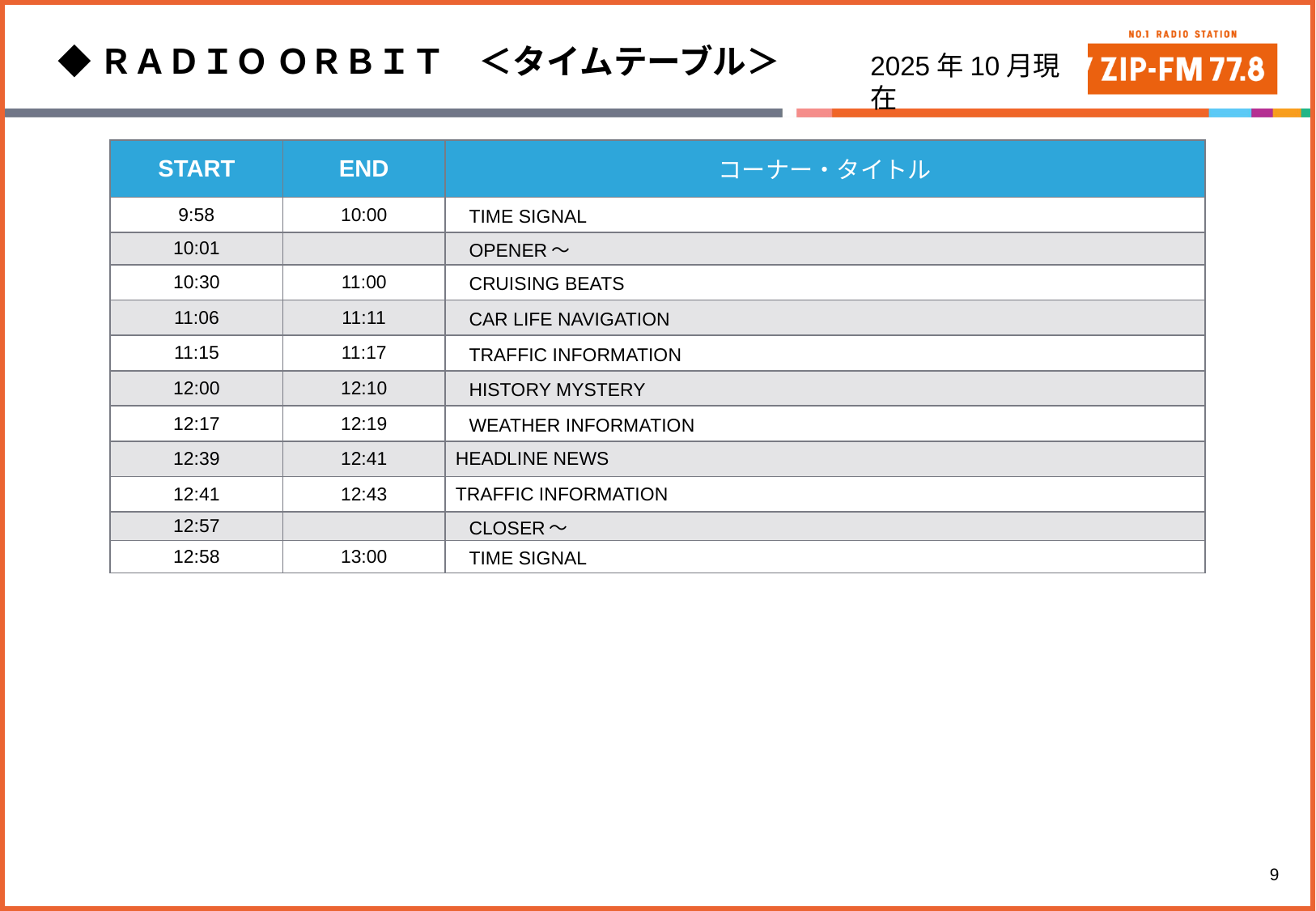

◆ＲＡＤＩＯ ＯＲＢＩＴ　＜タイムテーブル＞
2025年10月現在
| START | END | コーナー・タイトル |
| --- | --- | --- |
| 9:58 | 10:00 | TIME SIGNAL |
| 10:01 |  | OPENER〜 |
| 10:30 | 11:00 | CRUISING BEATS |
| 11:06 | 11:11 | CAR LIFE NAVIGATION |
| 11:15 | 11:17 | TRAFFIC INFORMATION |
| 12:00 | 12:10 | HISTORY MYSTERY |
| 12:17 | 12:19 | WEATHER INFORMATION |
| 12:39 | 12:41 | HEADLINE NEWS |
| 12:41 | 12:43 | TRAFFIC INFORMATION |
| 12:57 |  | CLOSER〜 |
| 12:58 | 13:00 | TIME SIGNAL |